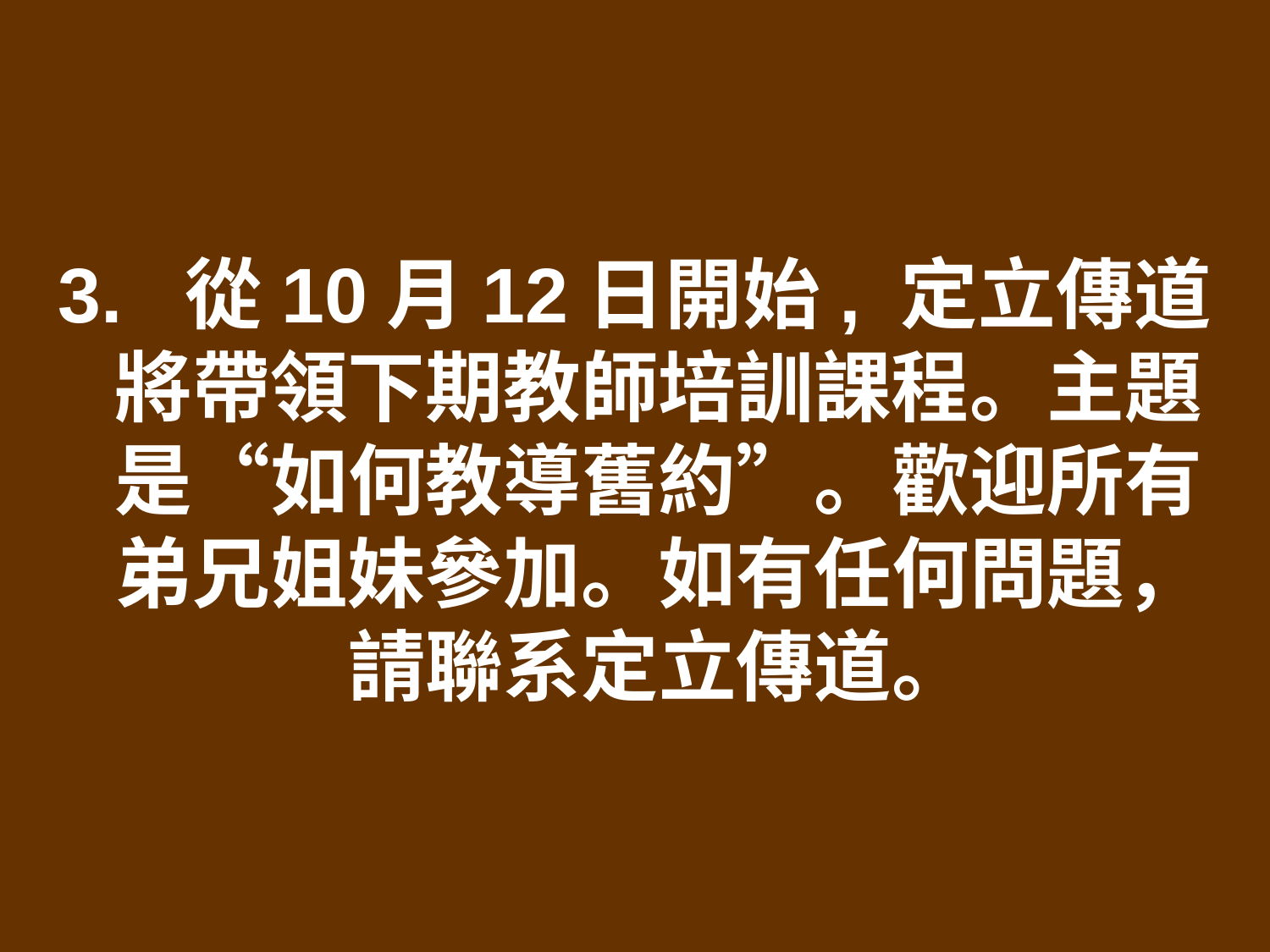

3.  從10月12日開始, 定立傳道將帶領下期教師培訓課程。主題是“如何教導舊約”。歡迎所有弟兄姐妹參加。如有任何問題，請聯系定立傳道。